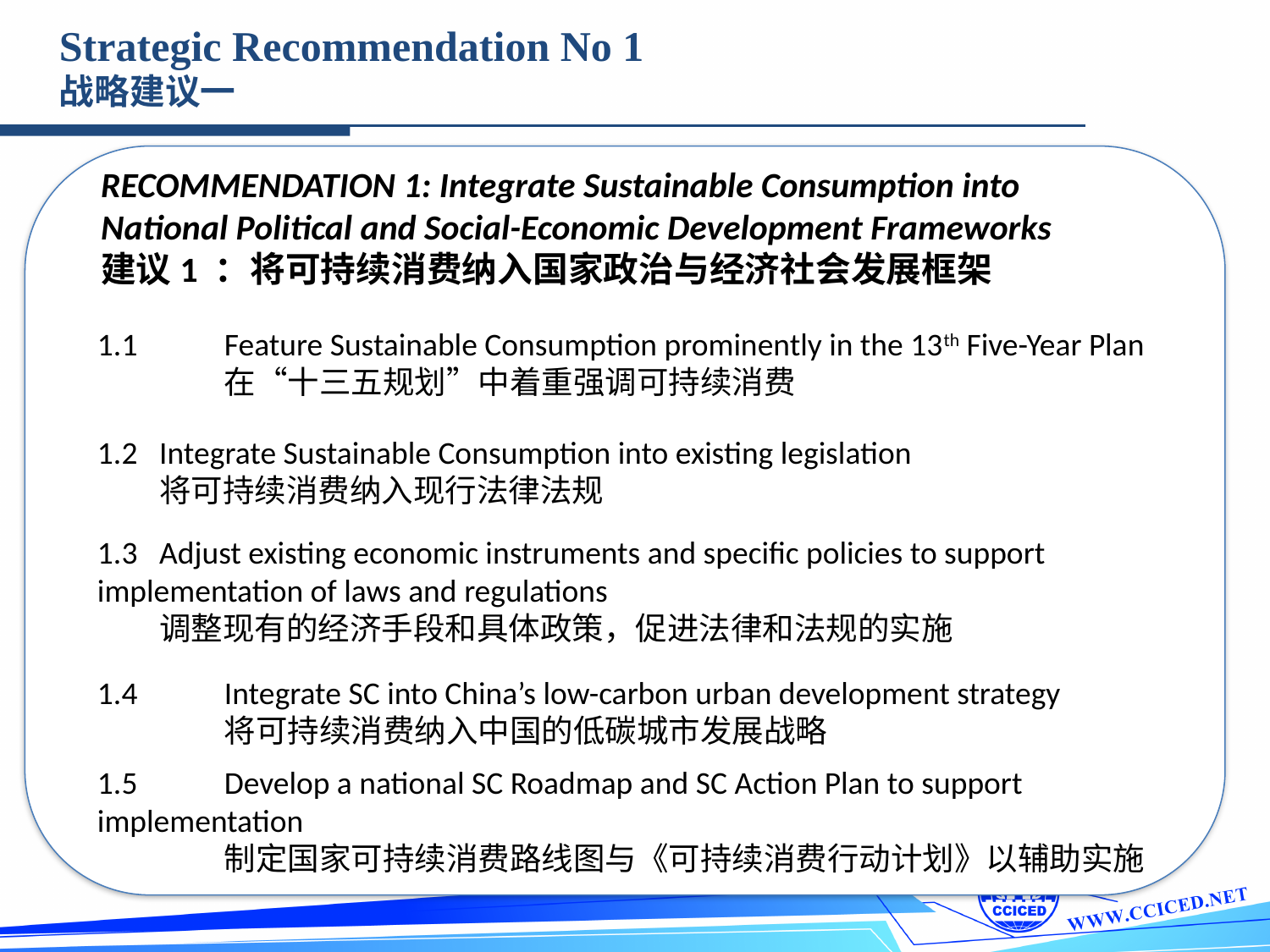

Strategic Recommendation No 1
战略建议一

RECOMMENDATION 1: Integrate Sustainable Consumption into National Political and Social-Economic Development Frameworks
建议1 ：将可持续消费纳入国家政治与经济社会发展框架

TEXT
TEXT
TEXT
TEXT
1.1	Feature Sustainable Consumption prominently in the 13th Five-Year Plan
	在“十三五规划”中着重强调可持续消费

1.2	Integrate Sustainable Consumption into existing legislation
	将可持续消费纳入现行法律法规
1.3	Adjust existing economic instruments and specific policies to support 	implementation of laws and regulations
	调整现有的经济手段和具体政策，促进法律和法规的实施
1.4	Integrate SC into China’s low-carbon urban development strategy
	将可持续消费纳入中国的低碳城市发展战略
1.5	Develop a national SC Roadmap and SC Action Plan to support implementation
	制定国家可持续消费路线图与《可持续消费行动计划》以辅助实施